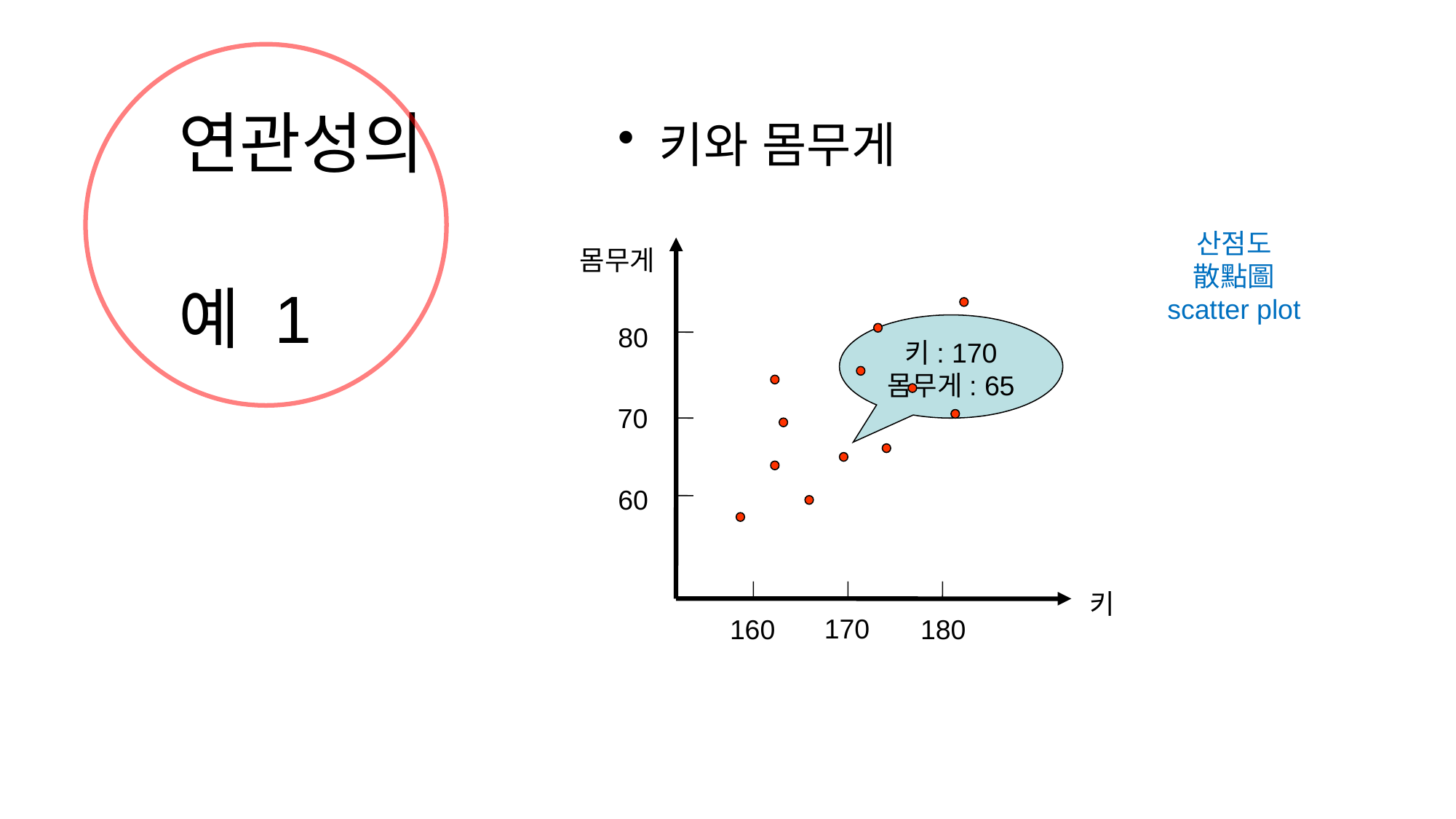

# 연관성의 예 1
키와 몸무게
산점도
散點圖
scatter plot
몸무게

80

70

60

키

170
160
180

키: 170
몸무게: 65